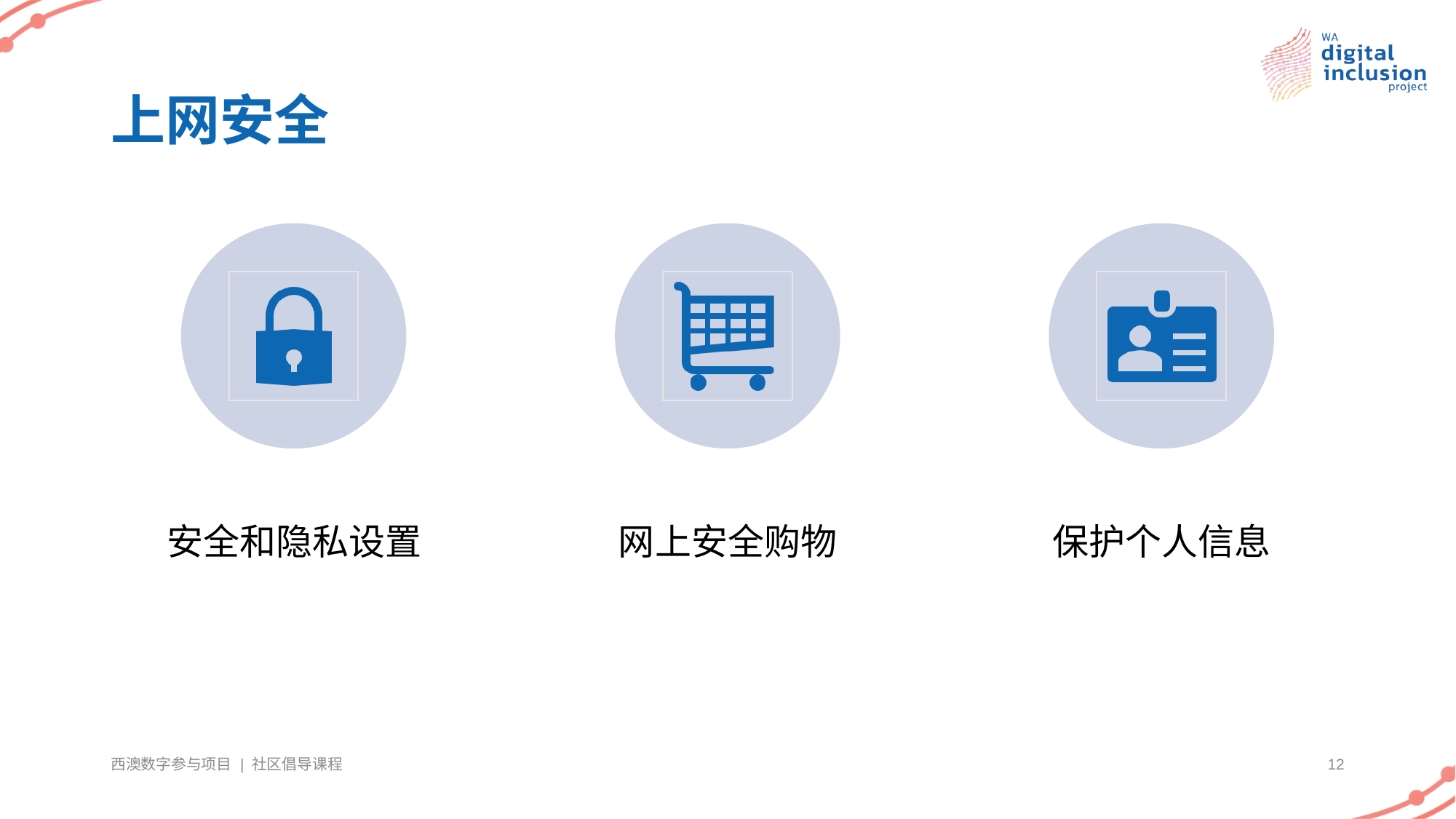

# 上网安全
      安全和隐私设置
网上安全购物
保护个人信息
西澳数字参与项目 | 社区倡导课程
12